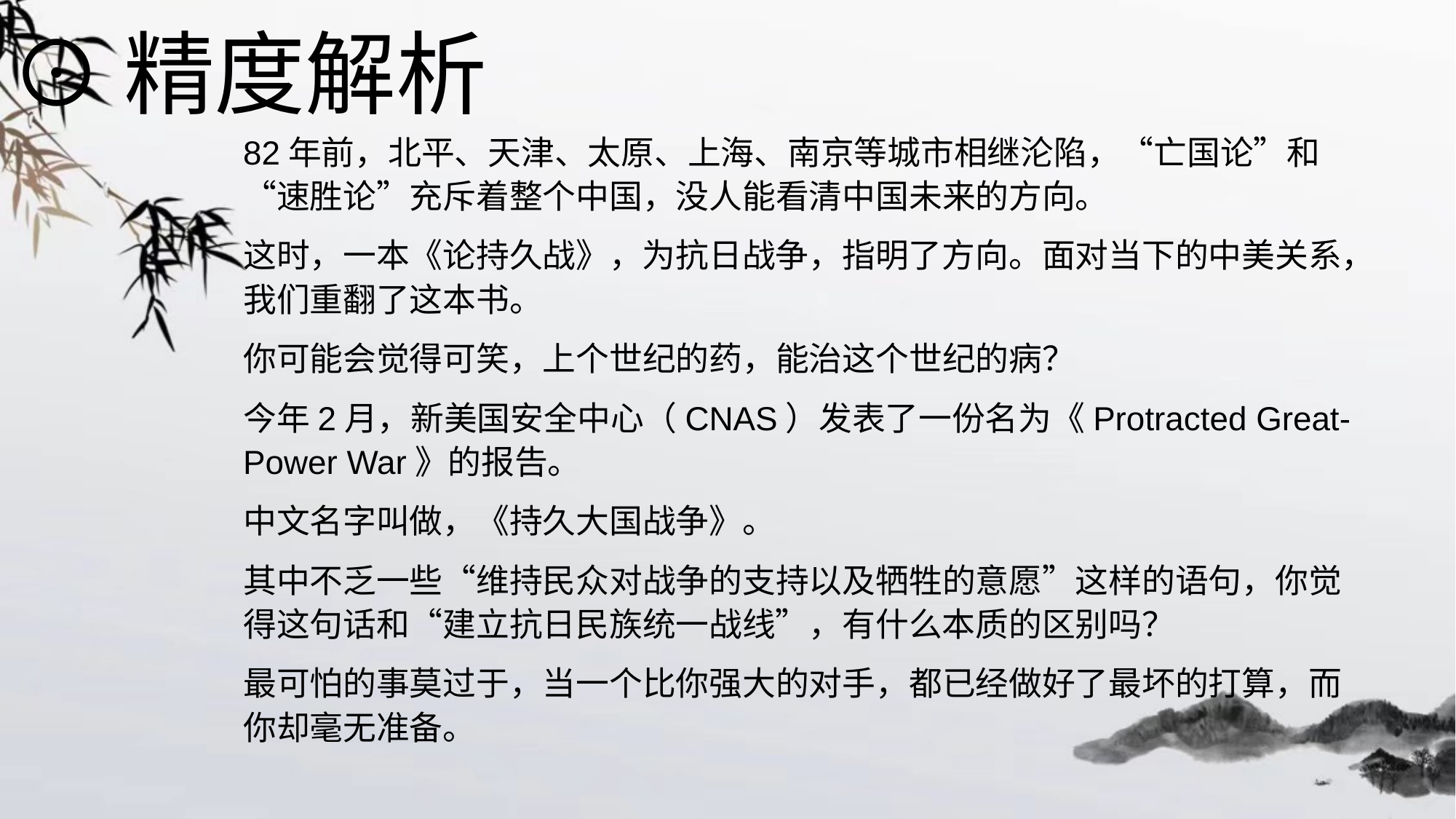

⊙精度解析
82年前，北平、天津、太原、上海、南京等城市相继沦陷，“亡国论”和“速胜论”充斥着整个中国，没人能看清中国未来的方向。
这时，一本《论持久战》，为抗日战争，指明了方向。面对当下的中美关系，我们重翻了这本书。
你可能会觉得可笑，上个世纪的药，能治这个世纪的病？
今年2月，新美国安全中心（CNAS）发表了一份名为《Protracted Great-Power War》的报告。
中文名字叫做，《持久大国战争》。
其中不乏一些“维持民众对战争的支持以及牺牲的意愿”这样的语句，你觉得这句话和“建立抗日民族统一战线”，有什么本质的区别吗？
最可怕的事莫过于，当一个比你强大的对手，都已经做好了最坏的打算，而你却毫无准备。